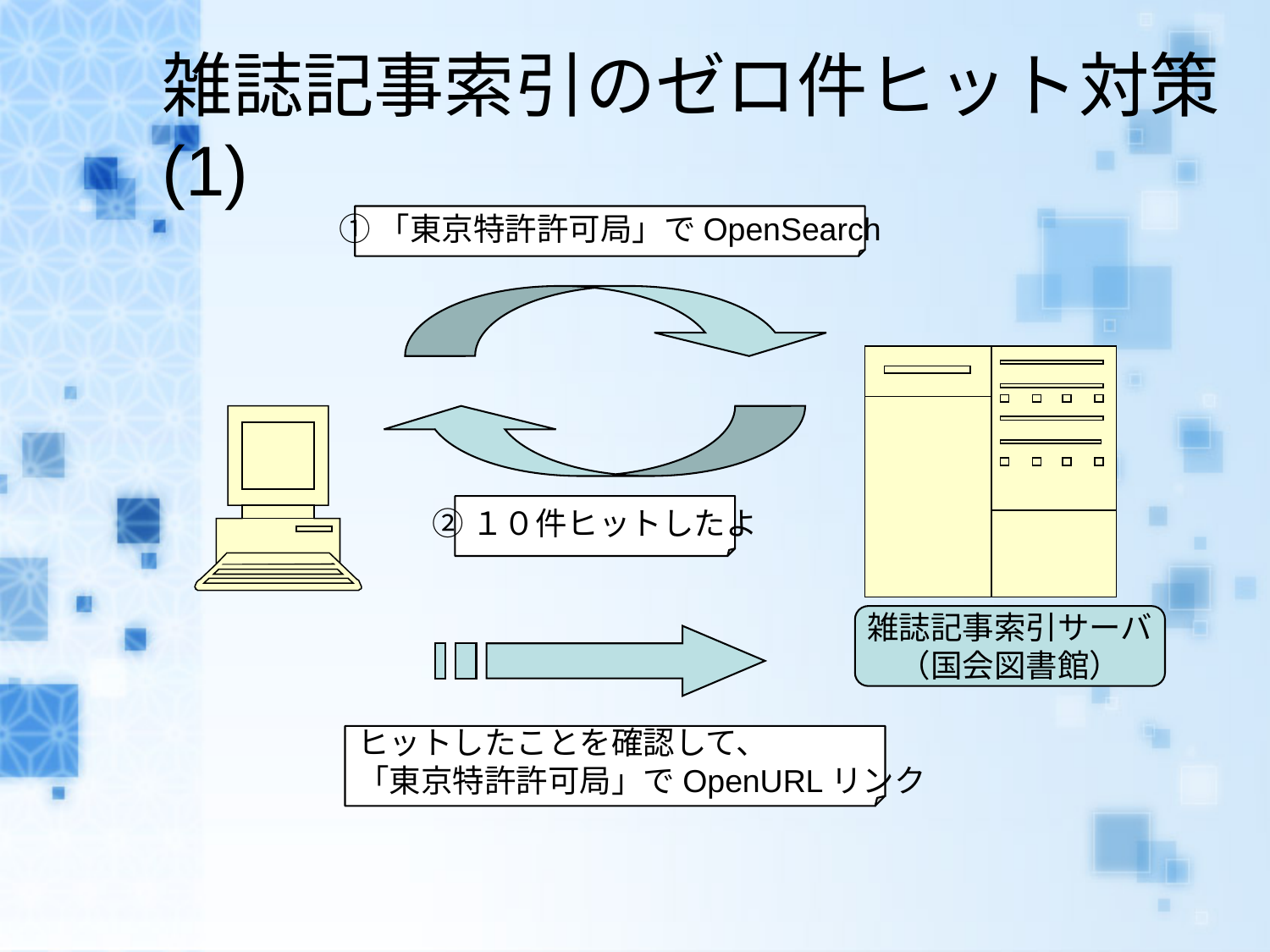

# 雑誌記事索引のゼロ件ヒット対策(1)
①「東京特許許可局」でOpenSearch

②１０件ヒットしたよ
雑誌記事索引サーバ
（国会図書館）

ヒットしたことを確認して、
「東京特許許可局」でOpenURLリンク